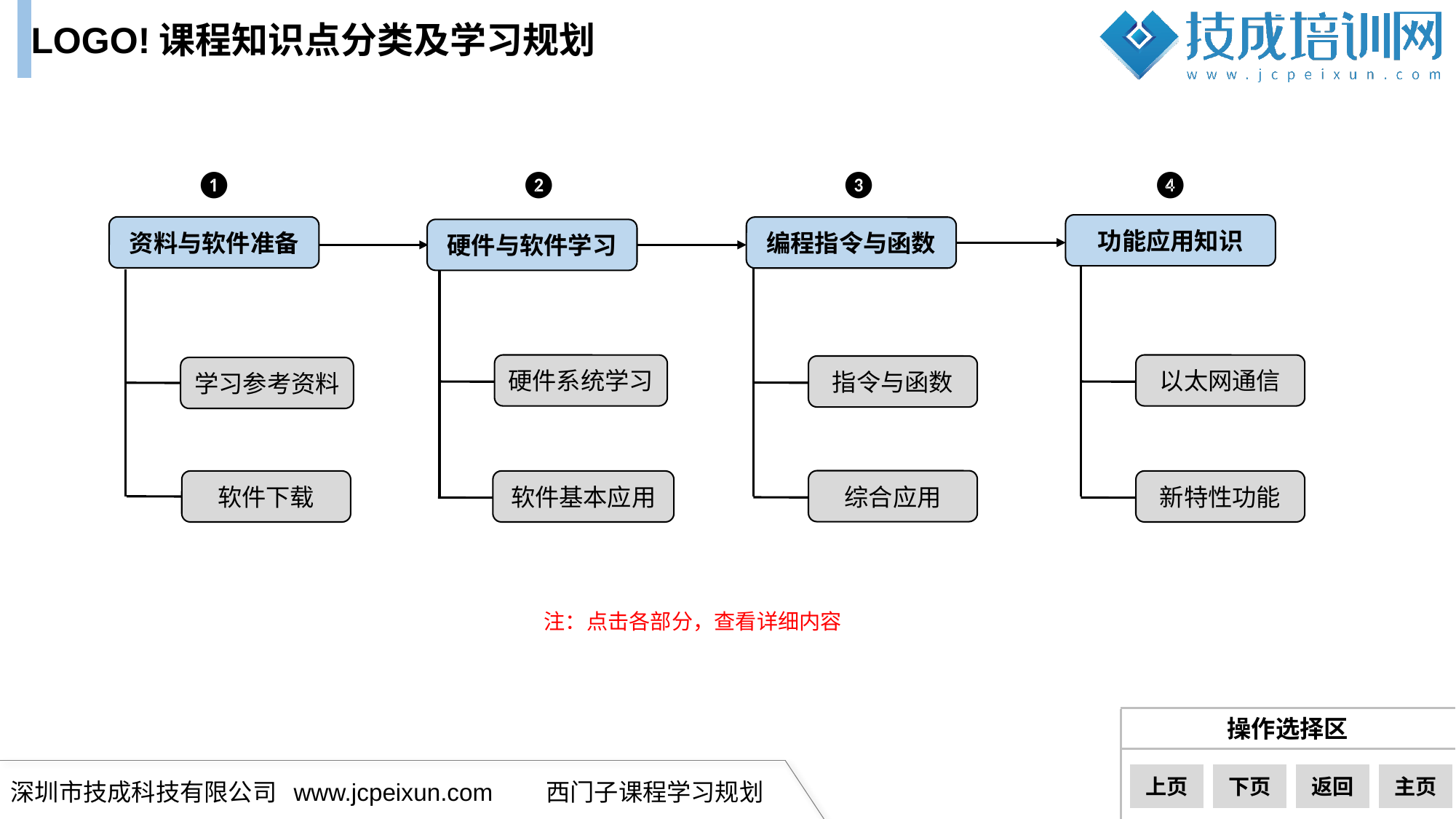

LOGO!课程知识点分类及学习规划
❶
❷
❸
❹
功能应用知识
资料与软件准备
编程指令与函数
硬件与软件学习
硬件系统学习
以太网通信
指令与函数
学习参考资料
综合应用
软件下载
软件基本应用
新特性功能
注：点击各部分，查看详细内容
下一页
上页
下页
返回
主页